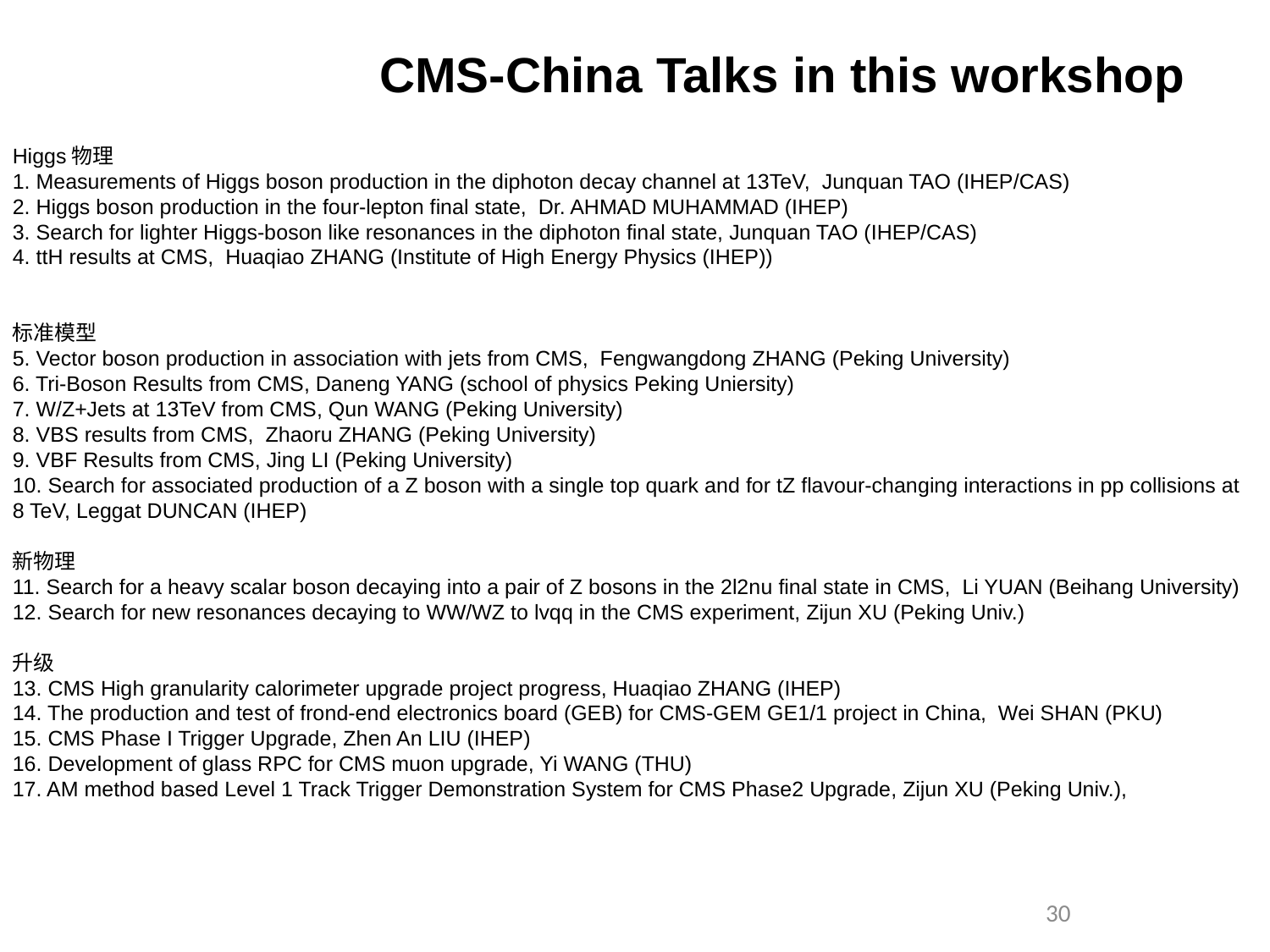

CMS-China Talks in this workshop
Higgs物理
1. Measurements of Higgs boson production in the diphoton decay channel at 13TeV,  Junquan TAO (IHEP/CAS)
2. Higgs boson production in the four-lepton final state,  Dr. AHMAD MUHAMMAD (IHEP)
3. Search for lighter Higgs-boson like resonances in the diphoton final state, Junquan TAO (IHEP/CAS)
4. ttH results at CMS,  Huaqiao ZHANG (Institute of High Energy Physics (IHEP))
标准模型
5. Vector boson production in association with jets from CMS,  Fengwangdong ZHANG (Peking University)
6. Tri-Boson Results from CMS, Daneng YANG (school of physics Peking Uniersity)
7. W/Z+Jets at 13TeV from CMS, Qun WANG (Peking University)
8. VBS results from CMS,  Zhaoru ZHANG (Peking University)
9. VBF Results from CMS, Jing LI (Peking University)
10. Search for associated production of a Z boson with a single top quark and for tZ flavour-changing interactions in pp collisions at 8 TeV, Leggat DUNCAN (IHEP)
新物理   
11. Search for a heavy scalar boson decaying into a pair of Z bosons in the 2l2nu final state in CMS,  Li YUAN (Beihang University)
12. Search for new resonances decaying to WW/WZ to lvqq in the CMS experiment, Zijun XU (Peking Univ.)
升级
13. CMS High granularity calorimeter upgrade project progress, Huaqiao ZHANG (IHEP)
14. The production and test of frond-end electronics board (GEB) for CMS-GEM GE1/1 project in China,  Wei SHAN (PKU)
15. CMS Phase I Trigger Upgrade, Zhen An LIU (IHEP)
16. Development of glass RPC for CMS muon upgrade, Yi WANG (THU)
17. AM method based Level 1 Track Trigger Demonstration System for CMS Phase2 Upgrade, Zijun XU (Peking Univ.),
30